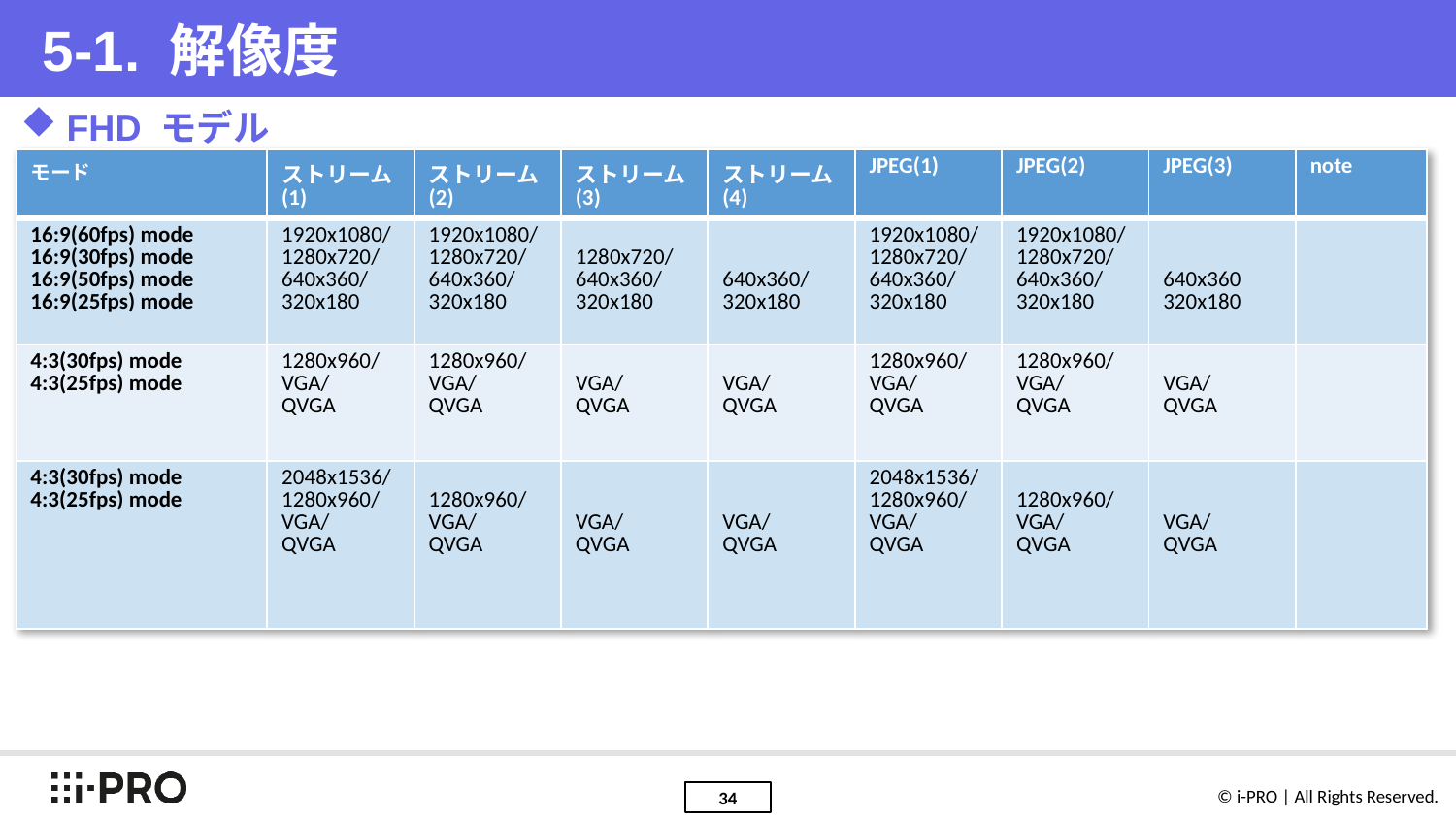

# 5-1. 解像度
FHD モデル
| モード | ストリーム(1) | ストリーム(2) | ストリーム(3) | ストリーム(4) | JPEG(1) | JPEG(2) | JPEG(3) | note |
| --- | --- | --- | --- | --- | --- | --- | --- | --- |
| 16:9(60fps) mode 16:9(30fps) mode 16:9(50fps) mode 16:9(25fps) mode | 1920x1080/ 1280x720/ 640x360/ 320x180 | 1920x1080/ 1280x720/ 640x360/ 320x180 | 1280x720/ 640x360/ 320x180 | 640x360/ 320x180 | 1920x1080/ 1280x720/ 640x360/ 320x180 | 1920x1080/ 1280x720/ 640x360/ 320x180 | 640x360 320x180 |  |
| 4:3(30fps) mode 4:3(25fps) mode | 1280x960/ VGA/ QVGA | 1280x960/ VGA/ QVGA | VGA/ QVGA | VGA/ QVGA | 1280x960/ VGA/ QVGA | 1280x960/ VGA/ QVGA | VGA/ QVGA |  |
| 4:3(30fps) mode 4:3(25fps) mode | 2048x1536/ 1280x960/ VGA/ QVGA | 1280x960/ VGA/ QVGA | VGA/ QVGA | VGA/ QVGA | 2048x1536/ 1280x960/ VGA/ QVGA | 1280x960/ VGA/ QVGA | VGA/ QVGA |  |